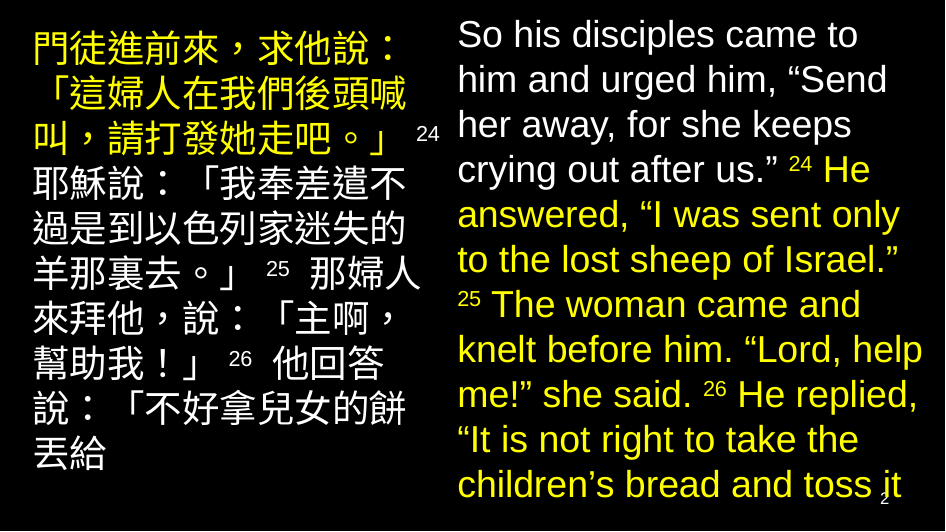

So his disciples came to him and urged him, “Send her away, for she keeps crying out after us.” 24 He answered, “I was sent only to the lost sheep of Israel.” 25 The woman came and knelt before him. “Lord, help me!” she said. 26 He replied, “It is not right to take the children’s bread and toss it
門徒進前來，求他說：「這婦人在我們後頭喊叫，請打發她走吧。」24 耶穌說：「我奉差遣不過是到以色列家迷失的羊那裏去。」25 那婦人來拜他，說：「主啊，幫助我！」26 他回答說：「不好拿兒女的餅丟給
2